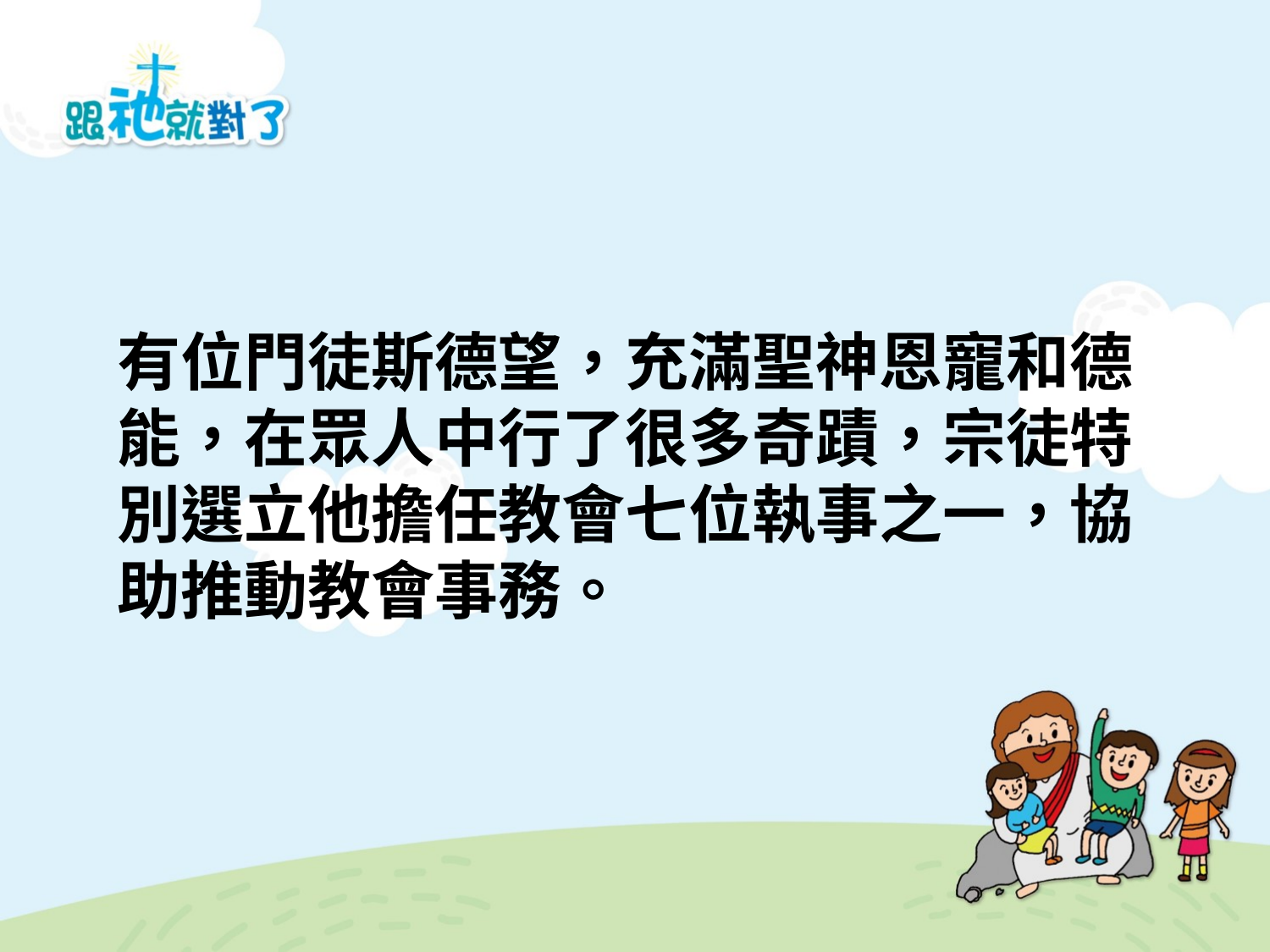

有位門徒斯德望，充滿聖神恩寵和德能，在眾人中行了很多奇蹟，宗徒特別選立他擔任教會七位執事之一，協助推動教會事務。